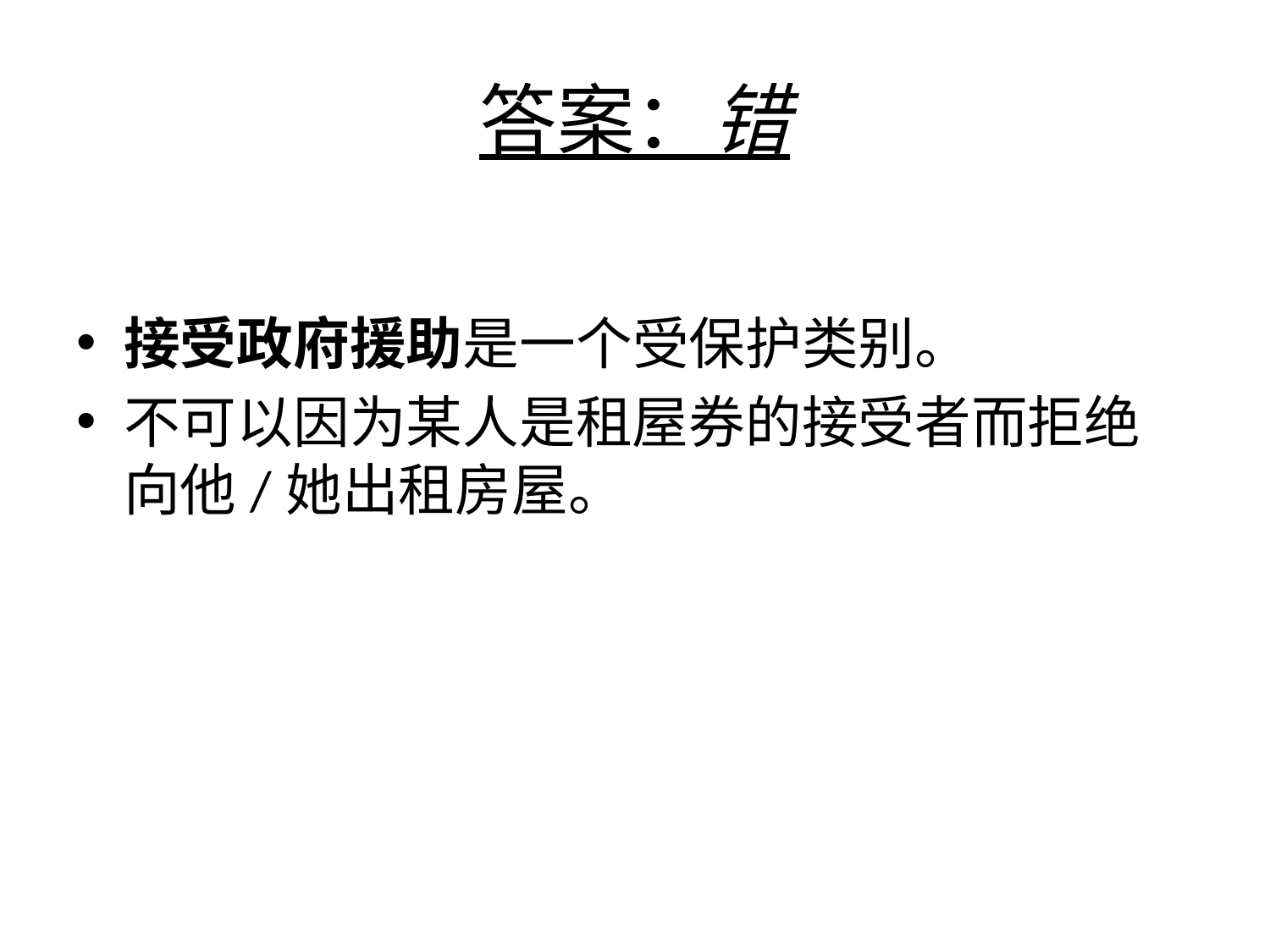

# 答案：错

接受政府援助是一个受保护类别。
不可以因为某人是租屋券的接受者而拒绝向他/她出租房屋。